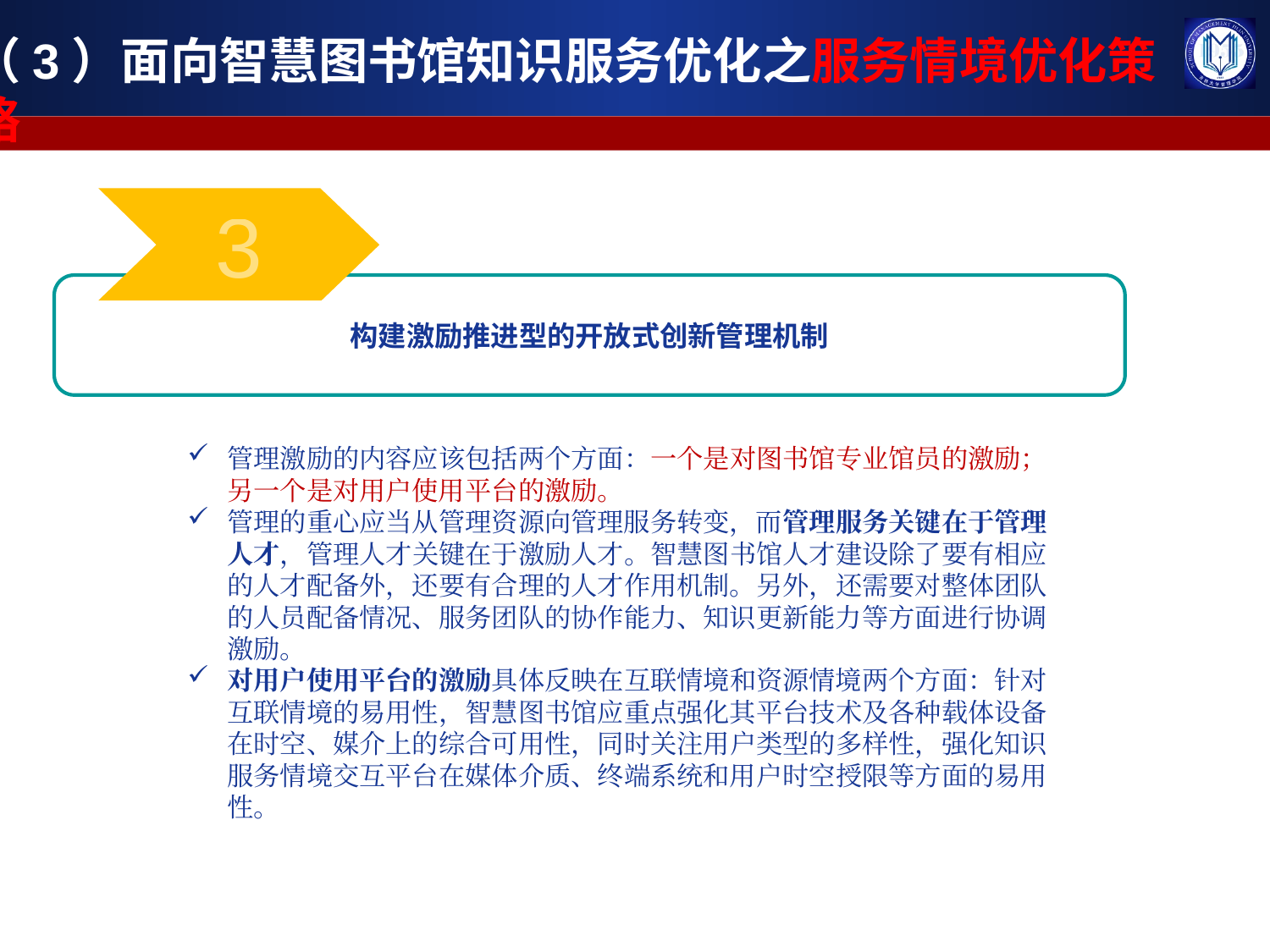

（3）面向智慧图书馆知识服务优化之服务情境优化策略
3
构建激励推进型的开放式创新管理机制
管理激励的内容应该包括两个方面：一个是对图书馆专业馆员的激励；另一个是对用户使用平台的激励。
管理的重心应当从管理资源向管理服务转变，而管理服务关键在于管理人才，管理人才关键在于激励人才。智慧图书馆人才建设除了要有相应的人才配备外，还要有合理的人才作用机制。另外，还需要对整体团队的人员配备情况、服务团队的协作能力、知识更新能力等方面进行协调激励。
对用户使用平台的激励具体反映在互联情境和资源情境两个方面：针对互联情境的易用性，智慧图书馆应重点强化其平台技术及各种载体设备在时空、媒介上的综合可用性，同时关注用户类型的多样性，强化知识服务情境交互平台在媒体介质、终端系统和用户时空授限等方面的易用性。